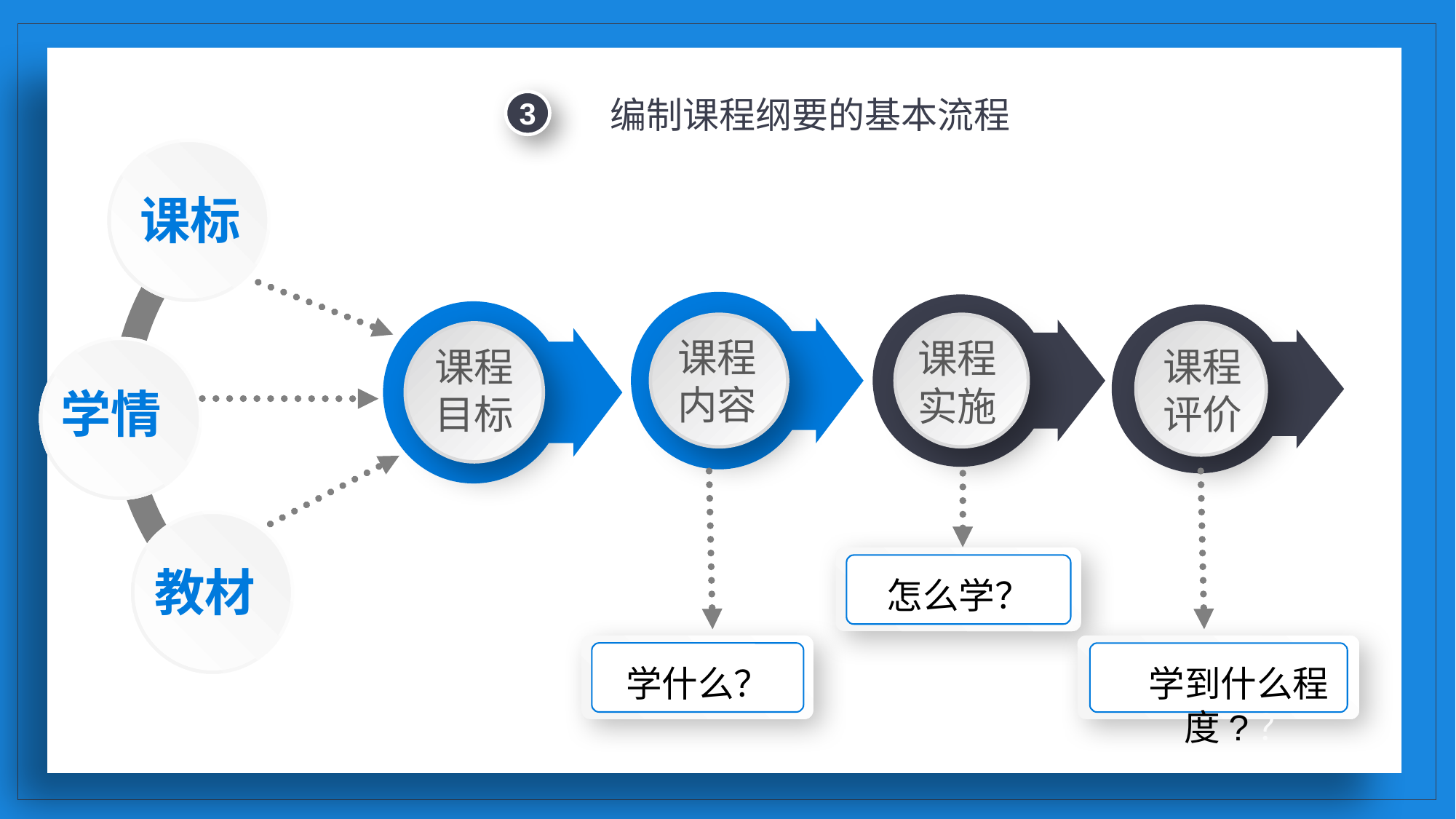

3
编制课程纲要的基本流程

课标

课程
内容

课程
实施

课程
目标

课程评价

学情

怎么学？

教材

学什么？

学到什么程度?？